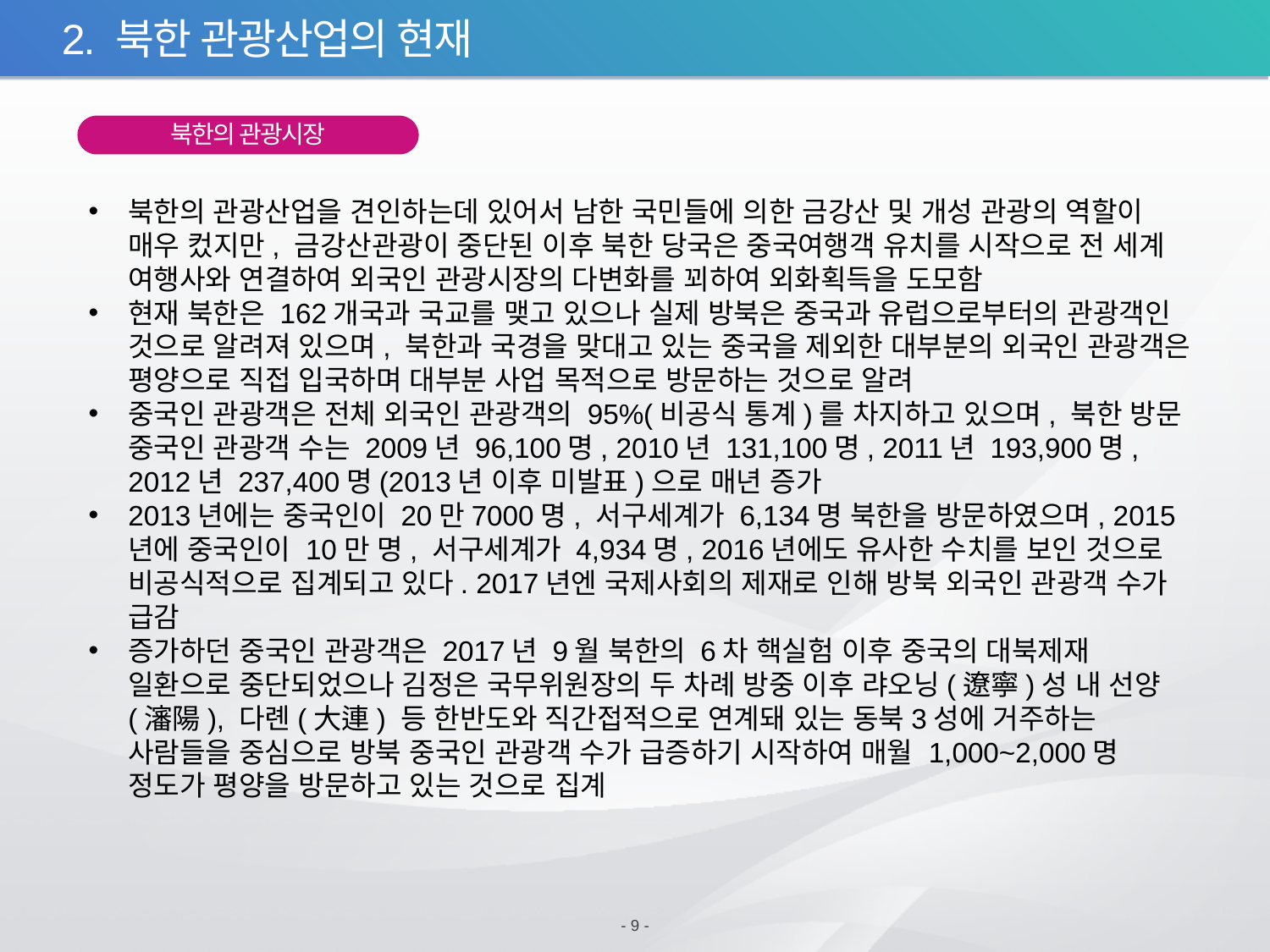

2. 북한 관광산업의 현재
북한의 관광시장

북한의 관광산업을 견인하는데 있어서 남한 국민들에 의한 금강산 및 개성 관광의 역할이 매우 컸지만, 금강산관광이 중단된 이후 북한 당국은 중국여행객 유치를 시작으로 전 세계 여행사와 연결하여 외국인 관광시장의 다변화를 꾀하여 외화획득을 도모함
현재 북한은 162개국과 국교를 맺고 있으나 실제 방북은 중국과 유럽으로부터의 관광객인 것으로 알려져 있으며, 북한과 국경을 맞대고 있는 중국을 제외한 대부분의 외국인 관광객은 평양으로 직접 입국하며 대부분 사업 목적으로 방문하는 것으로 알려
중국인 관광객은 전체 외국인 관광객의 95%(비공식 통계)를 차지하고 있으며, 북한 방문 중국인 관광객 수는 2009년 96,100명, 2010년 131,100명, 2011년 193,900명, 2012년 237,400명(2013년 이후 미발표)으로 매년 증가
2013년에는 중국인이 20만7000명, 서구세계가 6,134명 북한을 방문하였으며, 2015년에 중국인이 10만 명, 서구세계가 4,934명, 2016년에도 유사한 수치를 보인 것으로 비공식적으로 집계되고 있다. 2017년엔 국제사회의 제재로 인해 방북 외국인 관광객 수가 급감
증가하던 중국인 관광객은 2017년 9월 북한의 6차 핵실험 이후 중국의 대북제재 일환으로 중단되었으나 김정은 국무위원장의 두 차례 방중 이후 랴오닝(遼寧)성 내 선양(瀋陽), 다롄(大連) 등 한반도와 직간접적으로 연계돼 있는 동북3성에 거주하는 사람들을 중심으로 방북 중국인 관광객 수가 급증하기 시작하여 매월 1,000~2,000명 정도가 평양을 방문하고 있는 것으로 집계